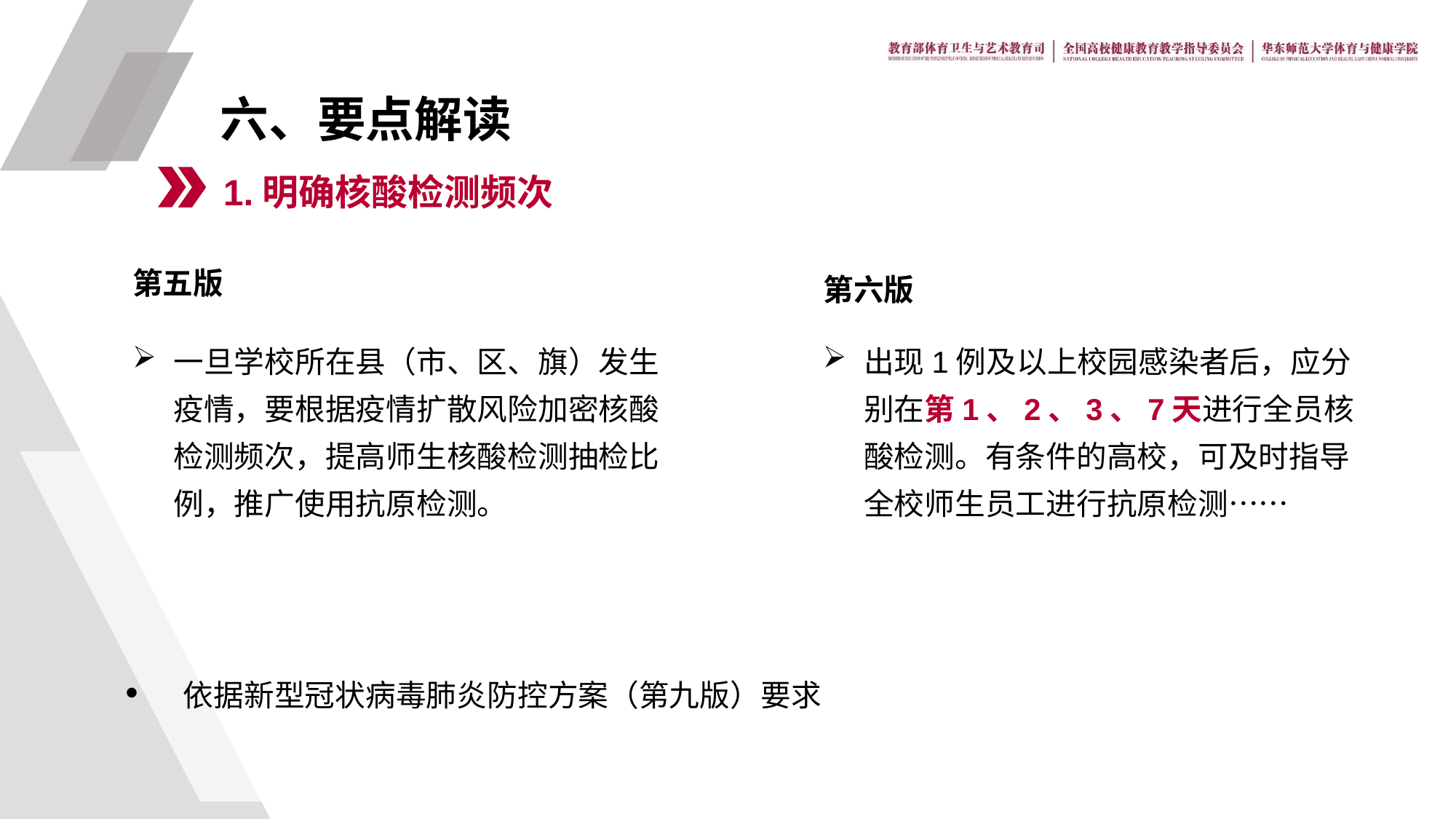

六、要点解读
1.明确核酸检测频次

第六版
第五版
一旦学校所在县（市、区、旗）发生疫情，要根据疫情扩散风险加密核酸检测频次，提高师生核酸检测抽检比例，推广使用抗原检测。
出现1例及以上校园感染者后，应分别在第1、2、3、7天进行全员核酸检测。有条件的高校，可及时指导全校师生员工进行抗原检测……
 依据新型冠状病毒肺炎防控方案（第九版）要求